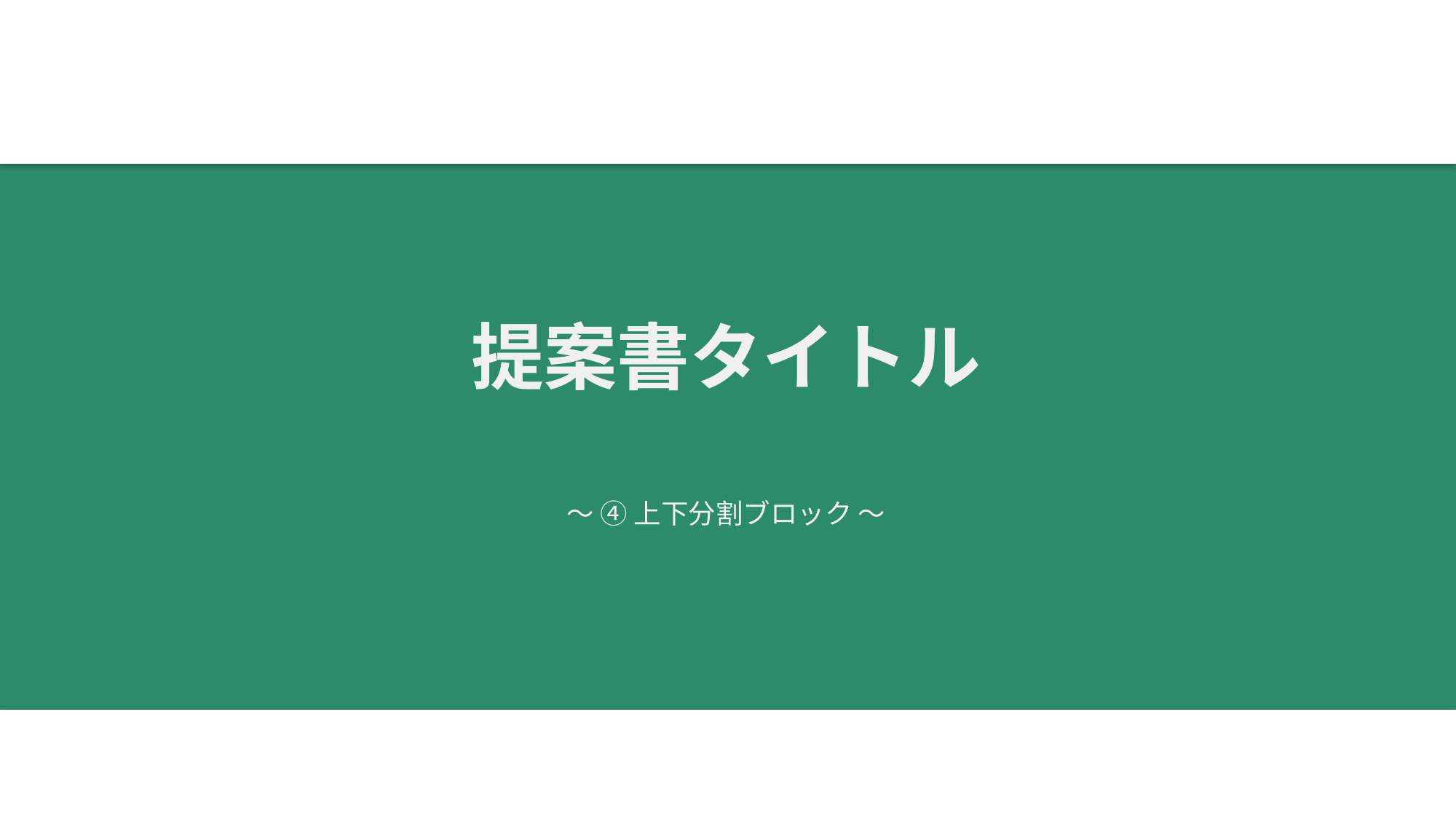

COVER #04
サステナ・医療
提案書タイトル
〜 ④ 上下分割ブロック 〜

2026.05 ｜ 提案者：氏名 ｜ template-free.jp